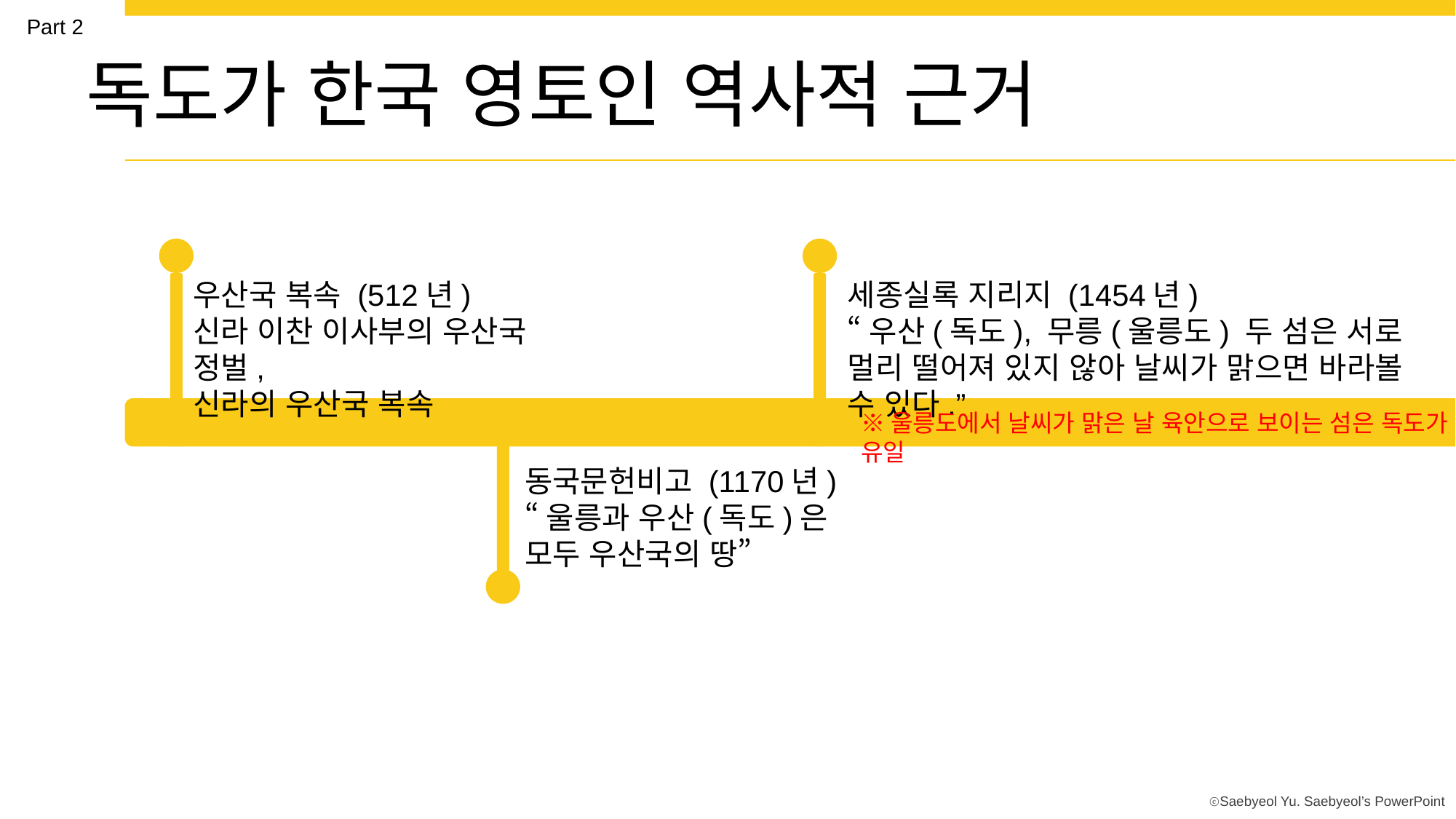

Part 2
독도가 한국 영토인 역사적 근거

우산국 복속 (512년)
신라 이찬 이사부의 우산국 정벌,
신라의 우산국 복속
세종실록 지리지 (1454년)
“우산(독도), 무릉(울릉도) 두 섬은 서로 멀리 떨어져 있지 않아 날씨가 맑으면 바라볼 수 있다.”

※울릉도에서 날씨가 맑은 날 육안으로 보이는 섬은 독도가 유일

동국문헌비고 (1170년)
“울릉과 우산(독도)은
모두 우산국의 땅”